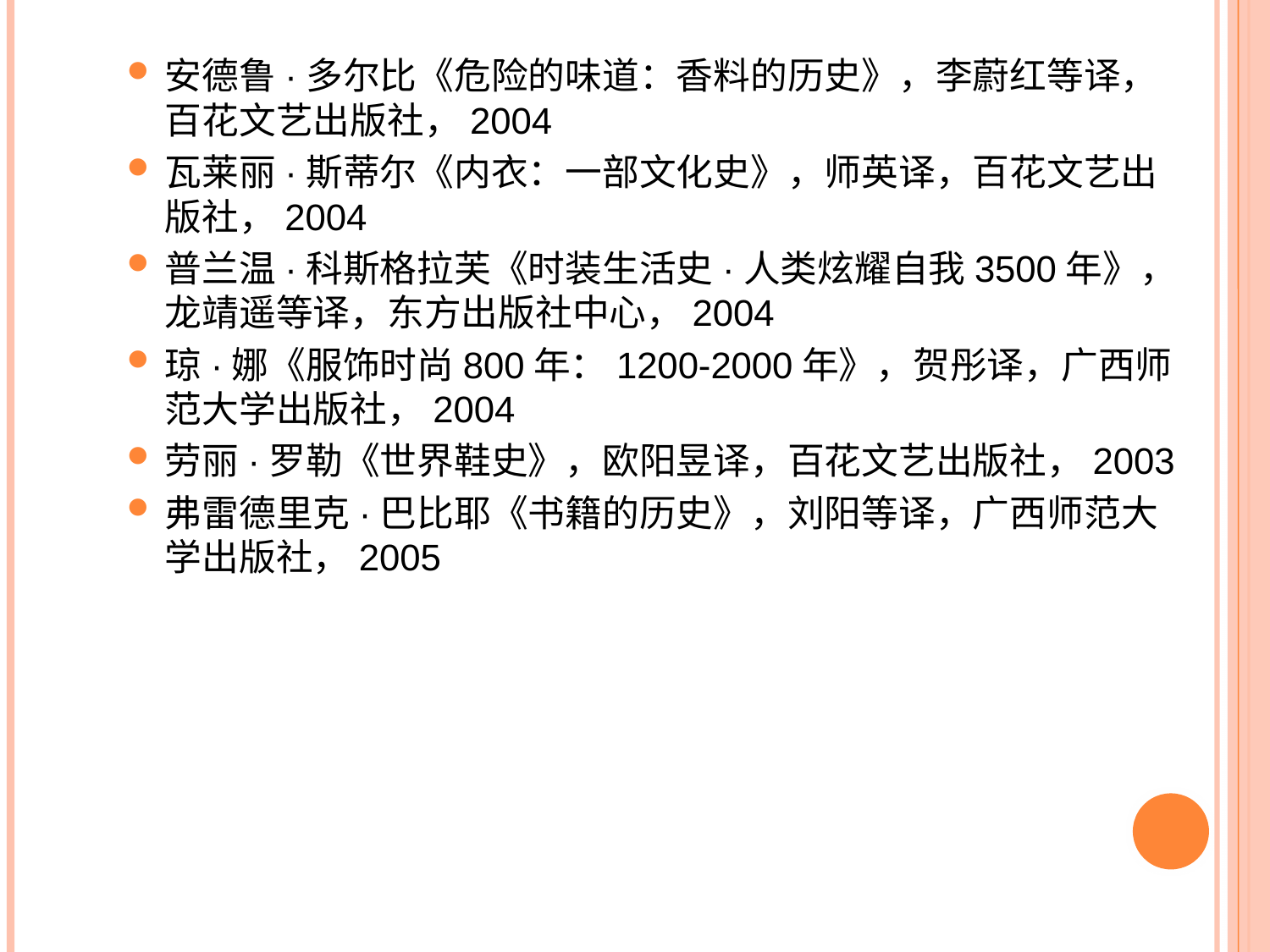

安德鲁·多尔比《危险的味道：香料的历史》，李蔚红等译，百花文艺出版社，2004
瓦莱丽·斯蒂尔《内衣：一部文化史》，师英译，百花文艺出版社，2004
普兰温·科斯格拉芙《时装生活史·人类炫耀自我3500年》，龙靖遥等译，东方出版社中心，2004
琼·娜《服饰时尚800年：1200-2000年》，贺彤译，广西师范大学出版社，2004
劳丽·罗勒《世界鞋史》，欧阳昱译，百花文艺出版社，2003
弗雷德里克·巴比耶《书籍的历史》，刘阳等译，广西师范大学出版社，2005